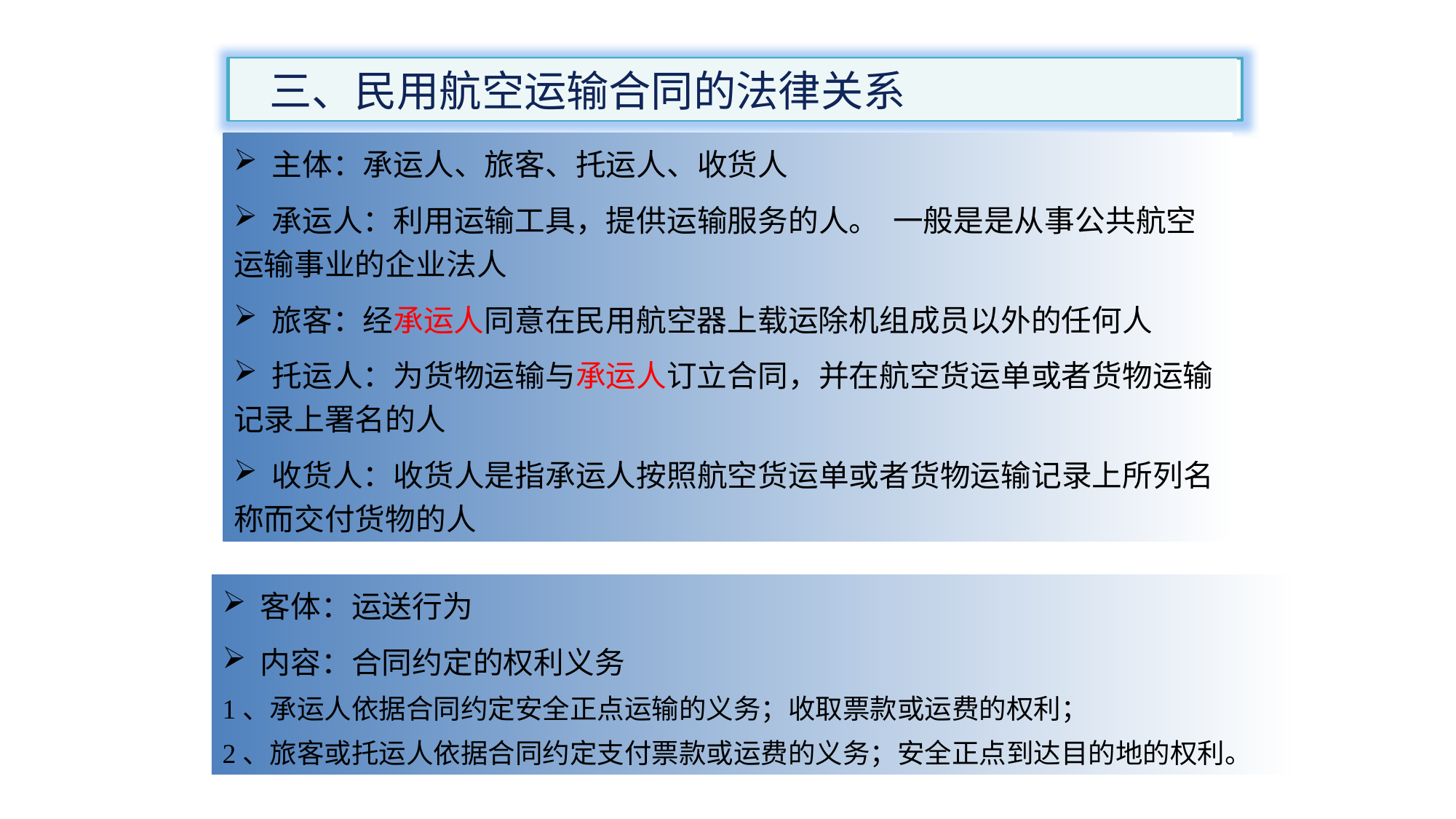

三、民用航空运输合同的法律关系
 主体：承运人、旅客、托运人、收货人
 承运人：利用运输工具，提供运输服务的人。  一般是是从事公共航空运输事业的企业法人
 旅客：经承运人同意在民用航空器上载运除机组成员以外的任何人
 托运人：为货物运输与承运人订立合同，并在航空货运单或者货物运输记录上署名的人
 收货人：收货人是指承运人按照航空货运单或者货物运输记录上所列名称而交付货物的人
 客体：运送行为
 内容：合同约定的权利义务
1、承运人依据合同约定安全正点运输的义务；收取票款或运费的权利；
2、旅客或托运人依据合同约定支付票款或运费的义务；安全正点到达目的地的权利。
30